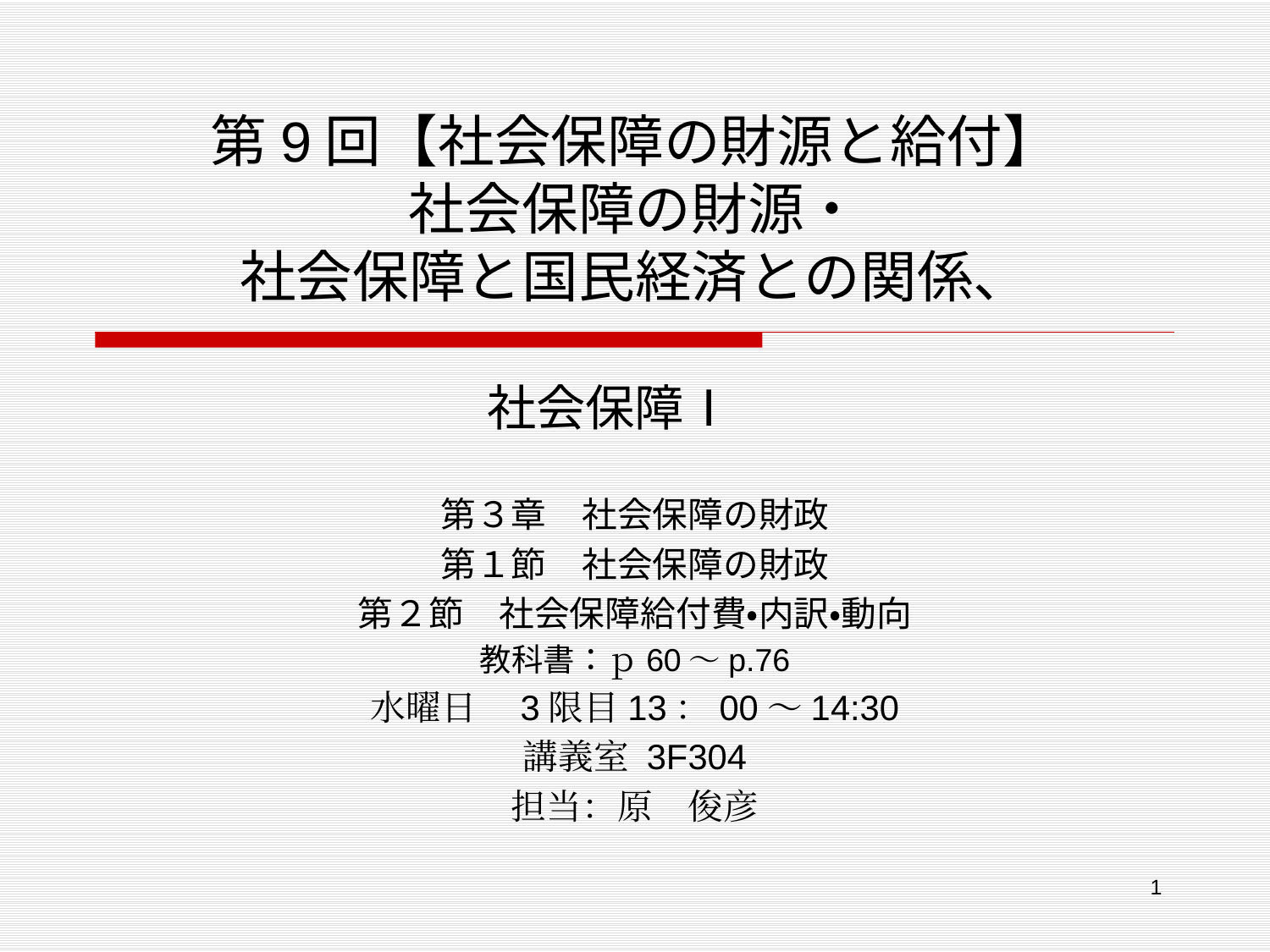

# 第9回【社会保障の財源と給付】 社会保障の財源・ 社会保障と国民経済との関係、
社会保障Ⅰ

第３章　社会保障の財政
第１節　社会保障の財政
第２節　社会保障給付費・内訳・動向
教科書：ｐ60～p.76
水曜日　3限目13：00～14:30
講義室 3F304
担当：原　俊彦

　　　       担当　原　俊彦（札幌市立大学）t.hara@scu.ac.jp

1